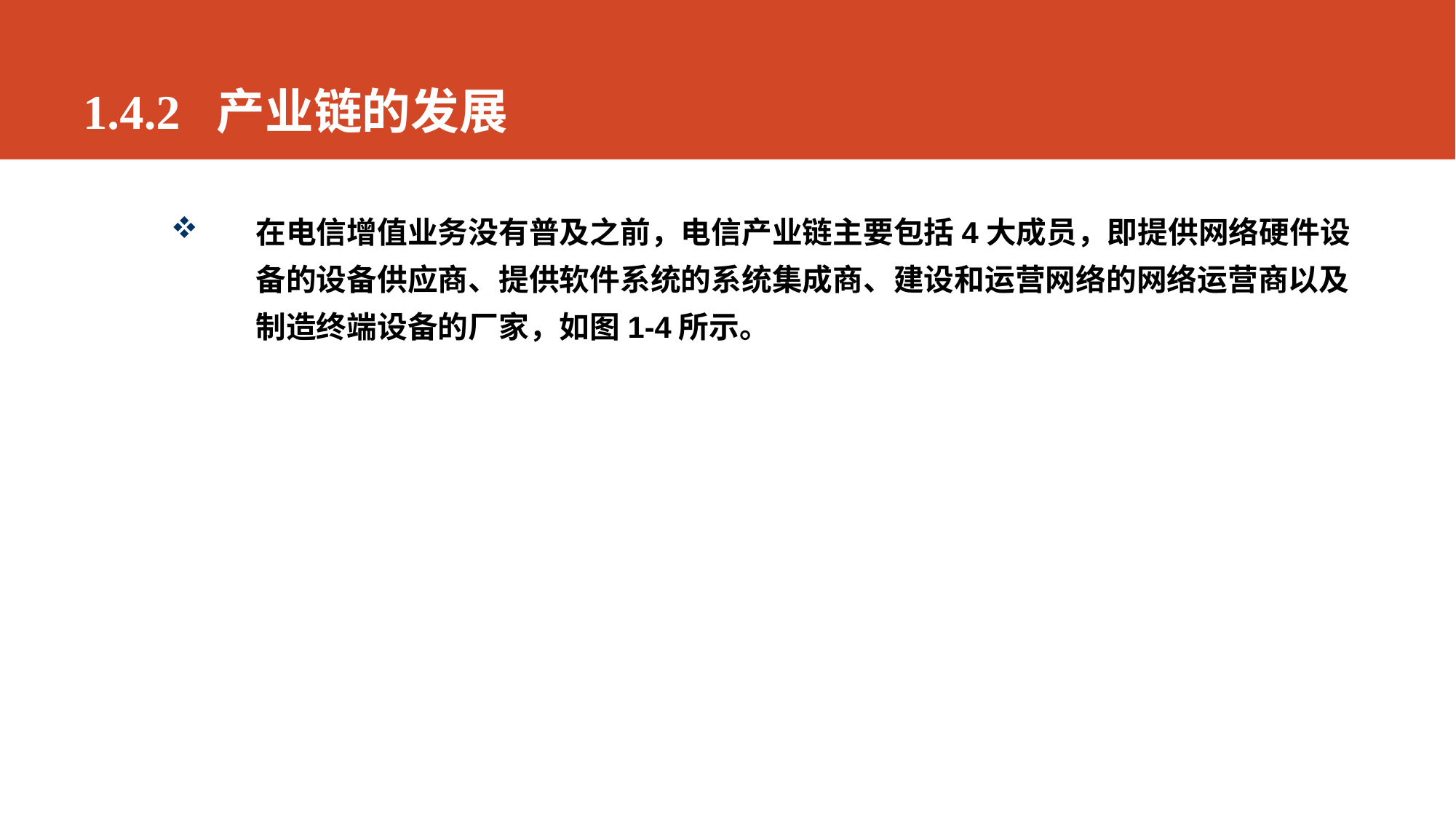

# 1.4.2  产业链的发展
在电信增值业务没有普及之前，电信产业链主要包括4大成员，即提供网络硬件设备的设备供应商、提供软件系统的系统集成商、建设和运营网络的网络运营商以及制造终端设备的厂家，如图1-4所示。